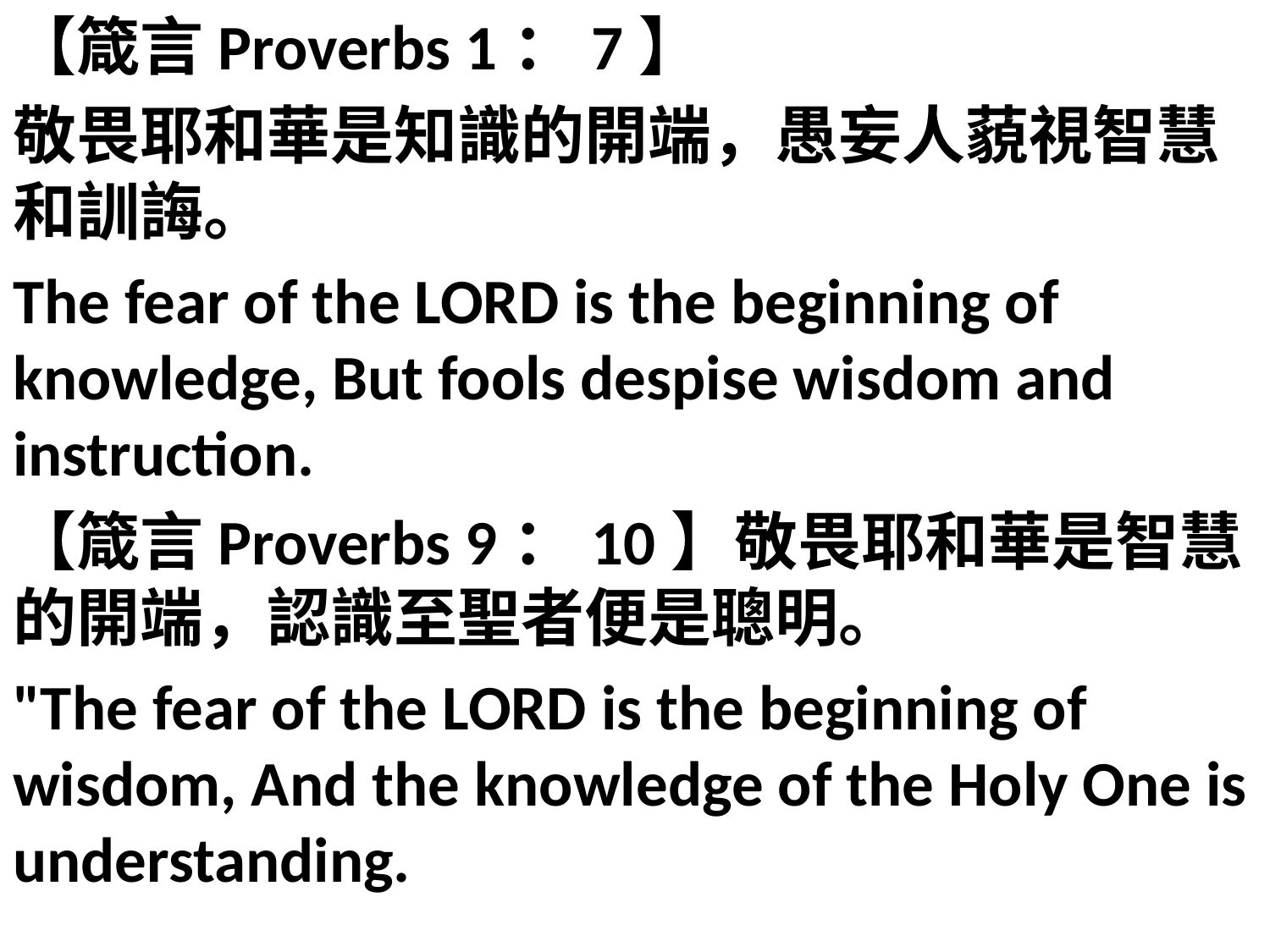

【箴言Proverbs 1：7】
敬畏耶和華是知識的開端，愚妄人藐視智慧和訓誨。
The fear of the LORD is the beginning of knowledge, But fools despise wisdom and instruction.
【箴言Proverbs 9：10】敬畏耶和華是智慧的開端，認識至聖者便是聰明。
"The fear of the LORD is the beginning of wisdom, And the knowledge of the Holy One is understanding.